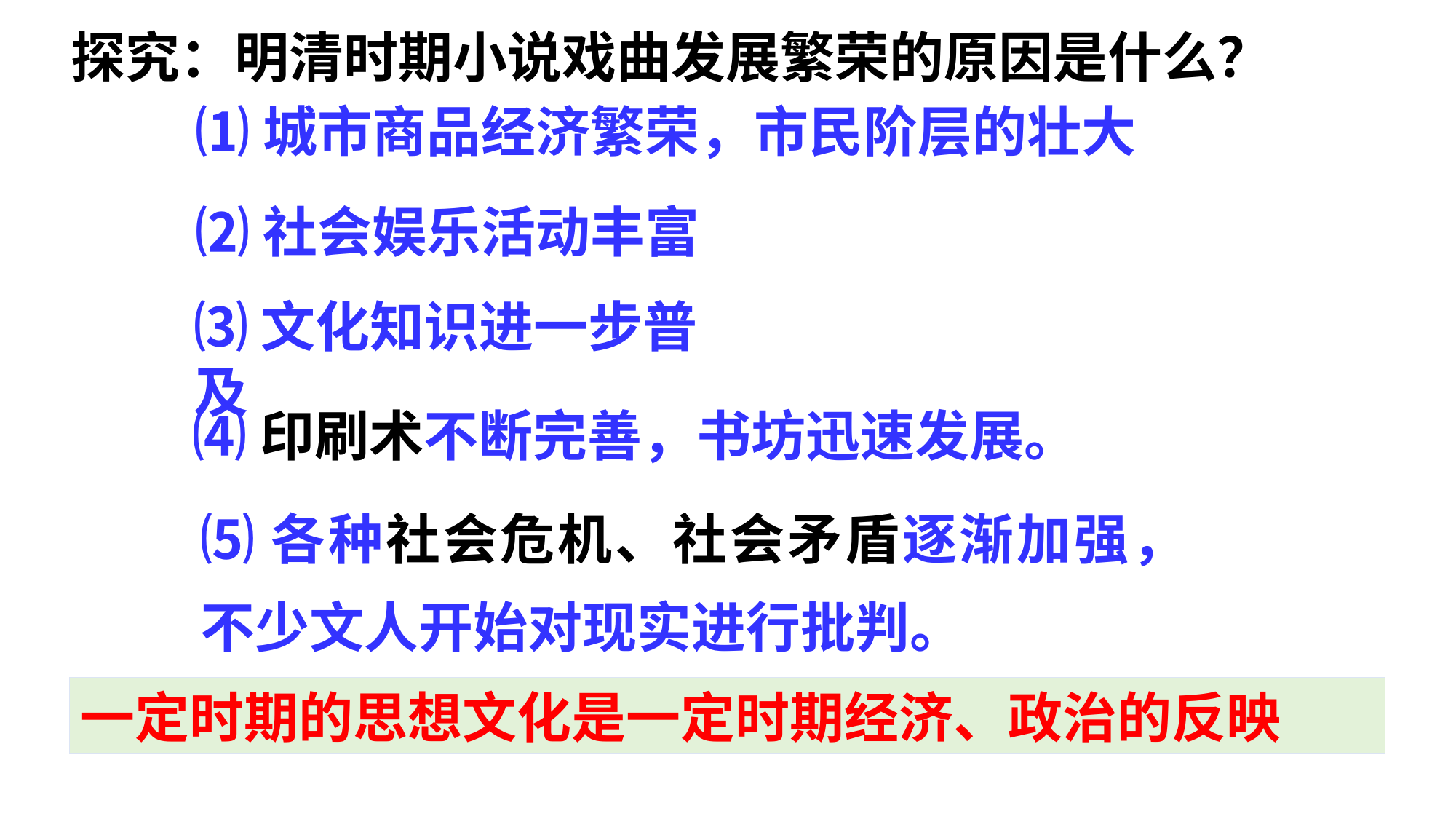

探究：明清时期小说戏曲发展繁荣的原因是什么？
⑴城市商品经济繁荣，市民阶层的壮大
⑵社会娱乐活动丰富
⑶文化知识进一步普及
⑷印刷术不断完善，书坊迅速发展。
⑸各种社会危机、社会矛盾逐渐加强，不少文人开始对现实进行批判。
一定时期的思想文化是一定时期经济、政治的反映